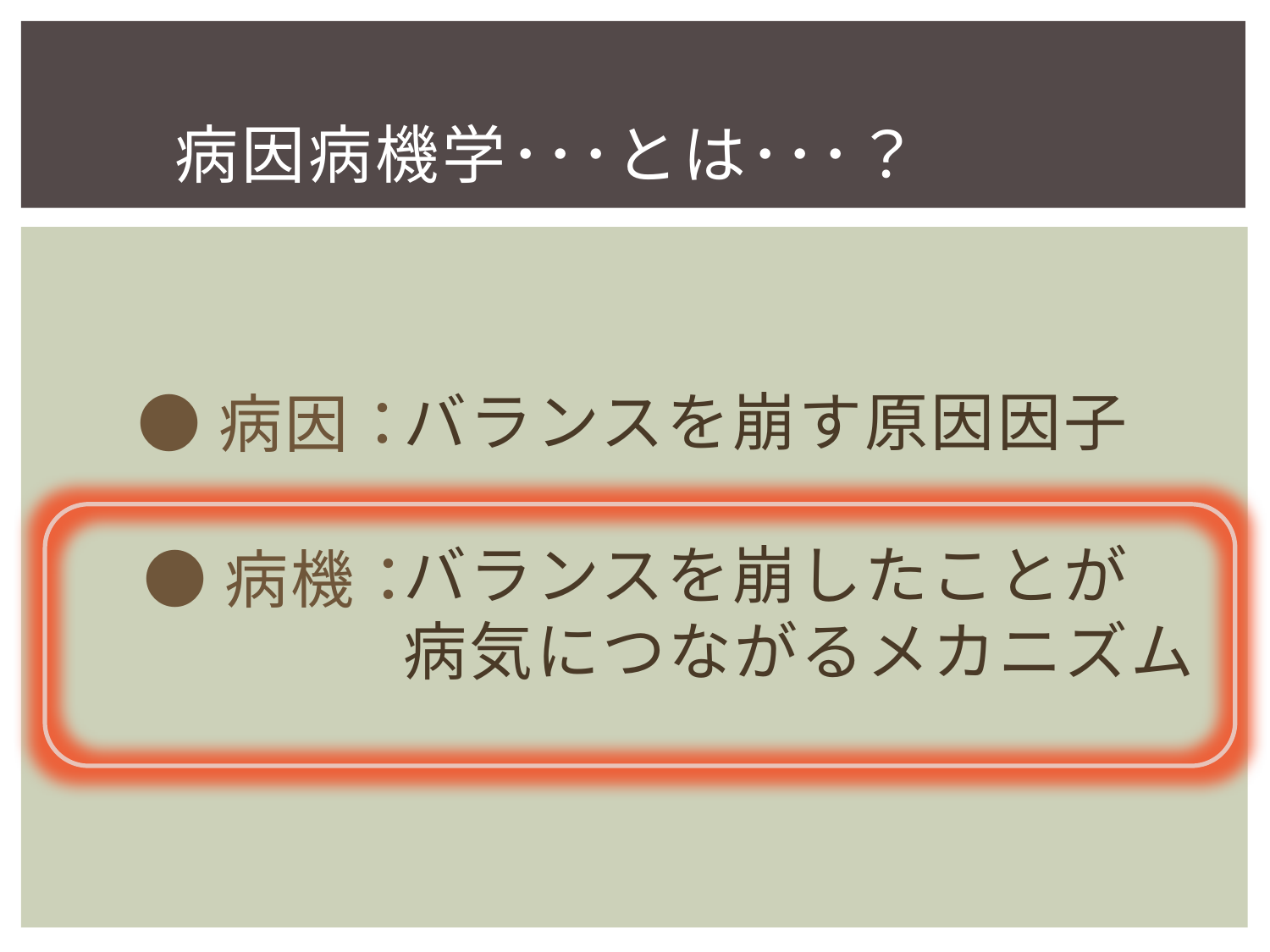

# 病因病機学･･･とは･･･？
バランスを崩す原因因子

●病因：

バランスを崩したことが　　　　　病気につながるメカニズム

●病機：